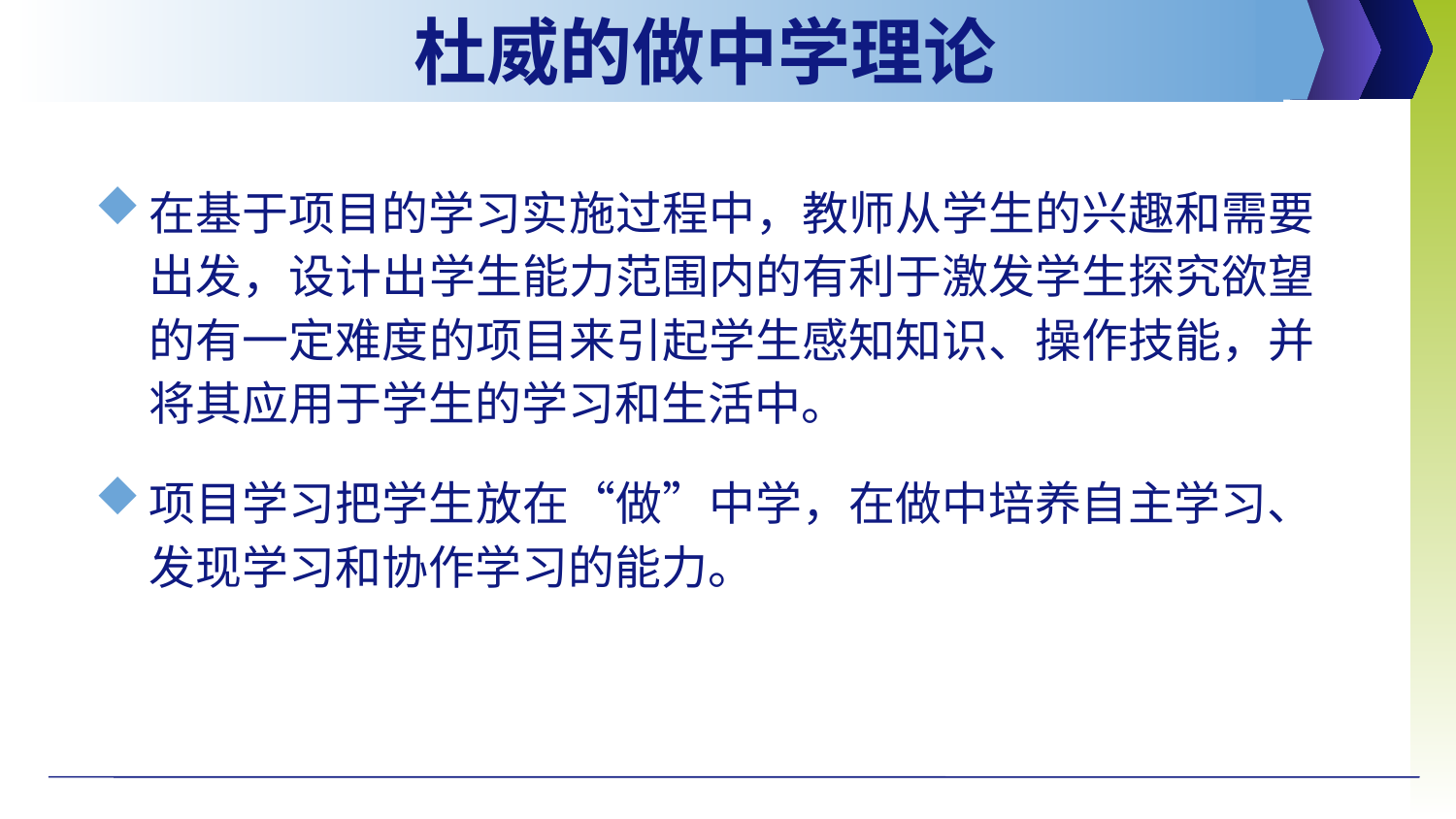

# 杜威的做中学理论
在基于项目的学习实施过程中，教师从学生的兴趣和需要出发，设计出学生能力范围内的有利于激发学生探究欲望的有一定难度的项目来引起学生感知知识、操作技能，并将其应用于学生的学习和生活中。
项目学习把学生放在“做”中学，在做中培养自主学习、发现学习和协作学习的能力。